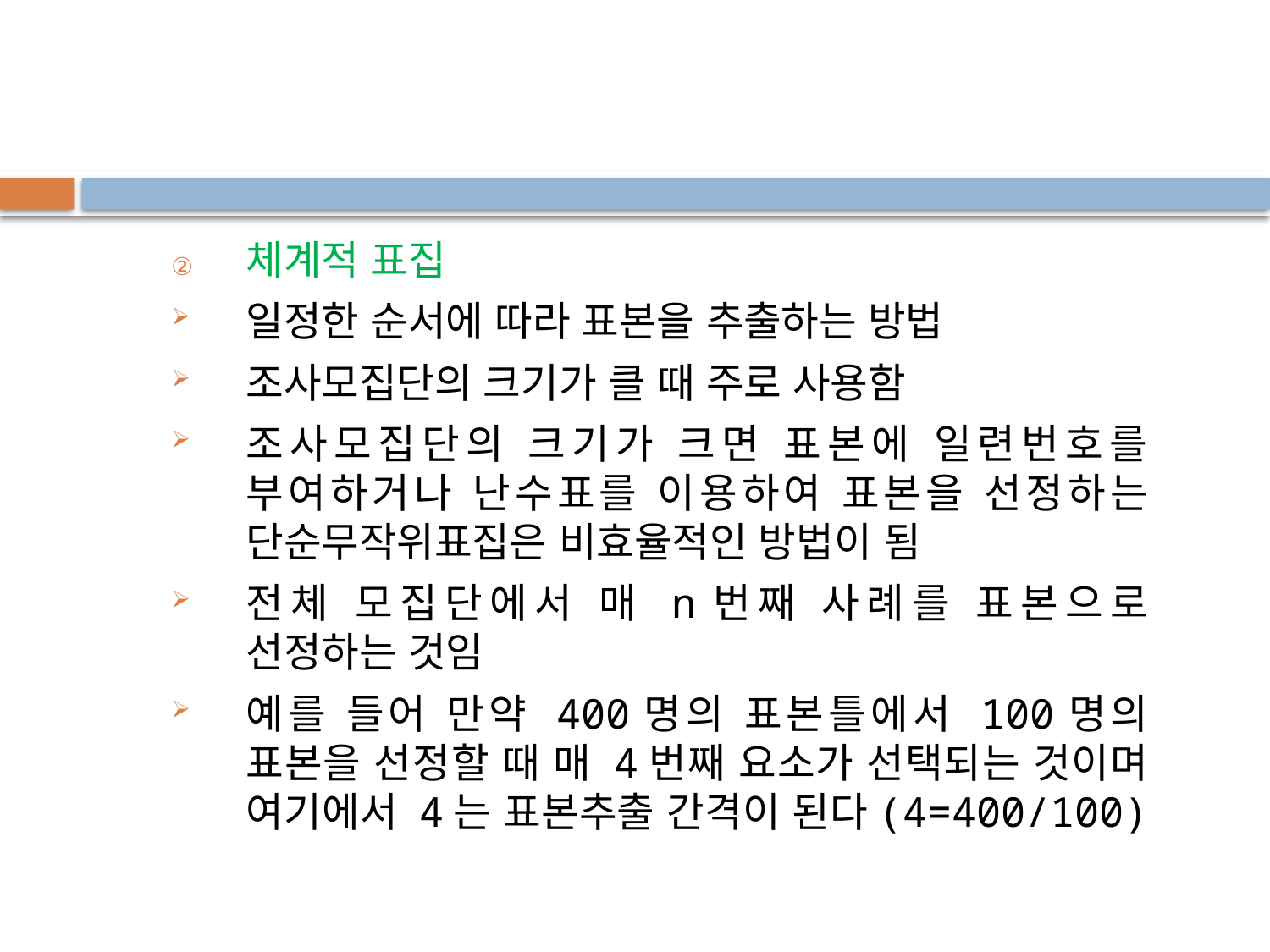

체계적 표집
일정한 순서에 따라 표본을 추출하는 방법
조사모집단의 크기가 클 때 주로 사용함
조사모집단의 크기가 크면 표본에 일련번호를 부여하거나 난수표를 이용하여 표본을 선정하는 단순무작위표집은 비효율적인 방법이 됨
전체 모집단에서 매 n번째 사례를 표본으로 선정하는 것임
예를 들어 만약 400명의 표본틀에서 100명의 표본을 선정할 때 매 4번째 요소가 선택되는 것이며 여기에서 4는 표본추출 간격이 된다(4=400/100)